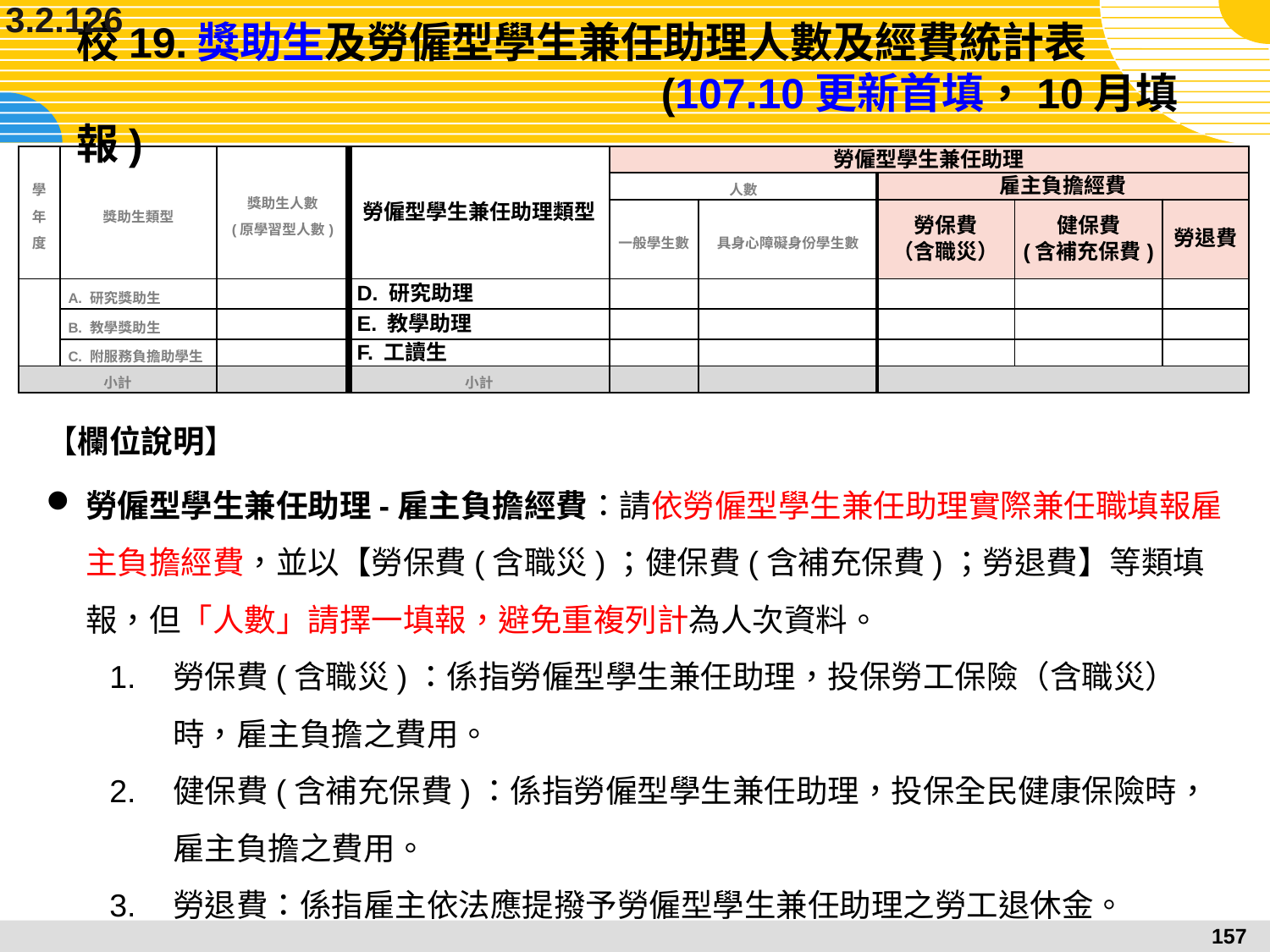

3.2.126
# 校19.獎助生及勞僱型學生兼任助理人數及經費統計表					       (107.10更新首填，10月填報)
| 學年度 | 獎助生類型 | 獎助生人數 (原學習型人數) | 勞僱型學生兼任助理類型 | 勞僱型學生兼任助理 |  |  |  |  |
| --- | --- | --- | --- | --- | --- | --- | --- | --- |
|  |  |  |  | 人數 |  | 雇主負擔經費 |  |  |
|  |  |  |  | 一般學生數 | 具身心障礙身份學生數 | 勞保費 （含職災） | 健保費 (含補充保費) | 勞退費 |
|  | A. 研究獎助生 |  | D. 研究助理 |  |  |  |  |  |
|  | B. 教學獎助生 |  | E. 教學助理 |  |  |  |  |  |
|  | C. 附服務負擔助學生 |  | F. 工讀生 |  |  |  |  |  |
| 小計 |  |  | 小計 |  |  |  |  |  |
【欄位說明】
勞僱型學生兼任助理-雇主負擔經費：請依勞僱型學生兼任助理實際兼任職填報雇主負擔經費，並以【勞保費(含職災)；健保費(含補充保費)；勞退費】等類填報，但「人數」請擇一填報，避免重複列計為人次資料。
勞保費(含職災)：係指勞僱型學生兼任助理，投保勞工保險（含職災）時，雇主負擔之費用。
健保費(含補充保費)：係指勞僱型學生兼任助理，投保全民健康保險時，雇主負擔之費用。
勞退費：係指雇主依法應提撥予勞僱型學生兼任助理之勞工退休金。